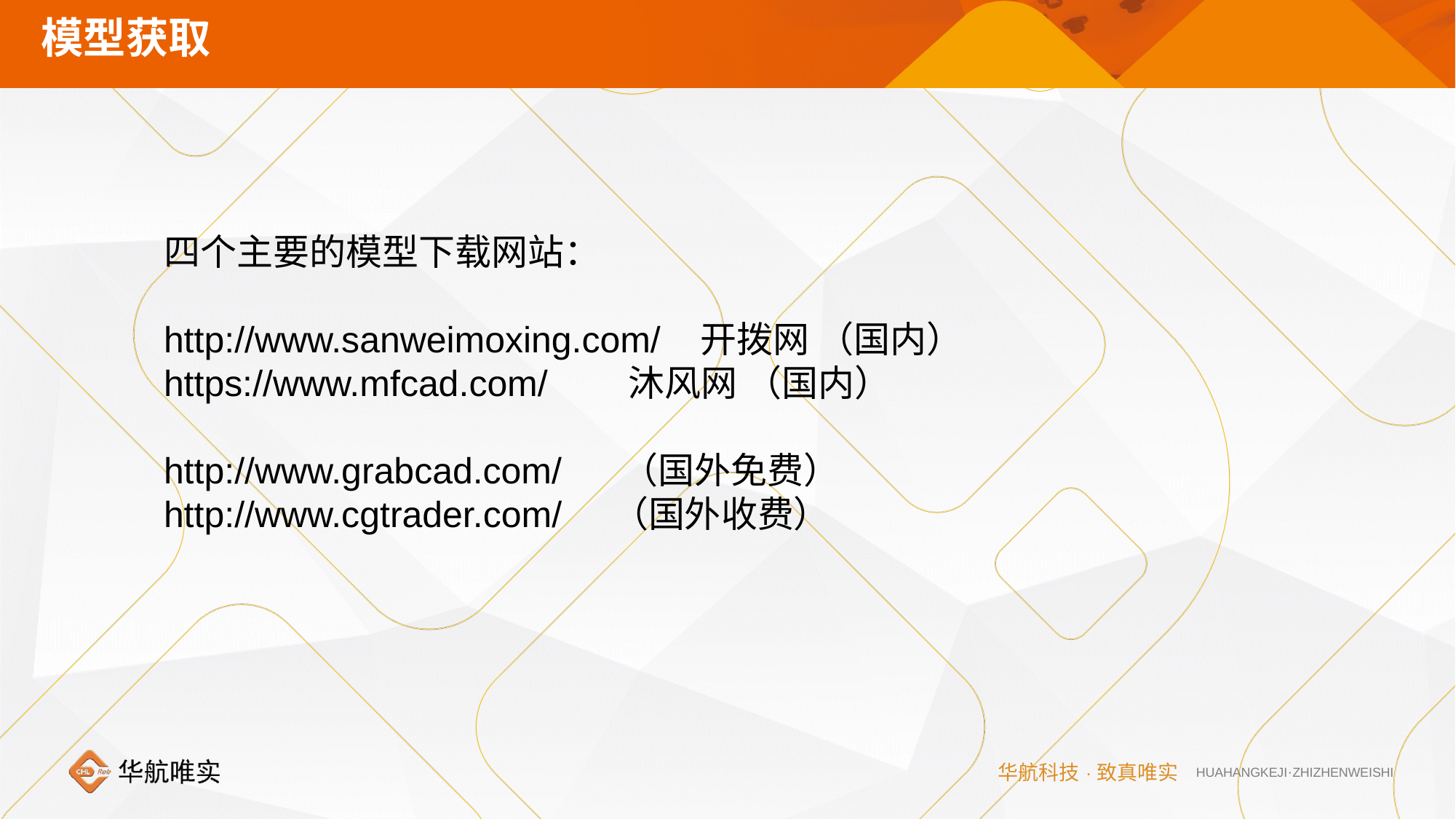

模型获取
四个主要的模型下载网站：

http://www.sanweimoxing.com/   开拨网 （国内）
https://www.mfcad.com/       沐风网 （国内）

http://www.grabcad.com/     （国外免费）
http://www.cgtrader.com/    （国外收费）